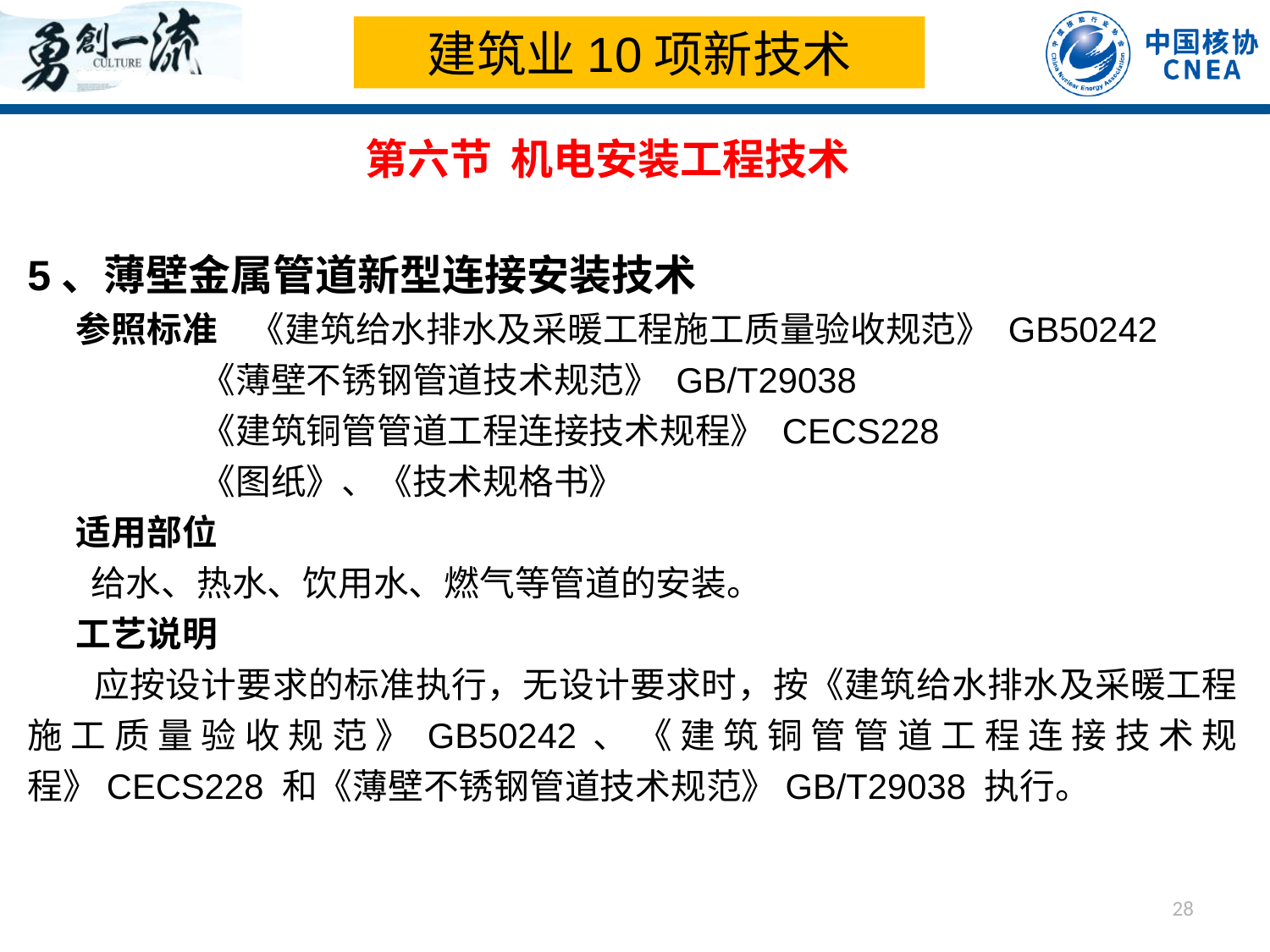

建筑业10项新技术
第六节  机电安装工程技术
5、薄壁金属管道新型连接安装技术
     参照标准    《建筑给水排水及采暖工程施工质量验收规范》 GB50242
                     《薄壁不锈钢管道技术规范》 GB/T29038
                     《建筑铜管管道工程连接技术规程》 CECS228
                     《图纸》、《技术规格书》
     适用部位
       给水、热水、饮用水、燃气等管道的安装。
     工艺说明
       应按设计要求的标准执行，无设计要求时，按《建筑给水排水及采暖工程施工质量验收规范》GB50242、《建筑铜管管道工程连接技术规程》CECS228 和《薄壁不锈钢管道技术规范》GB/T29038 执行。

28